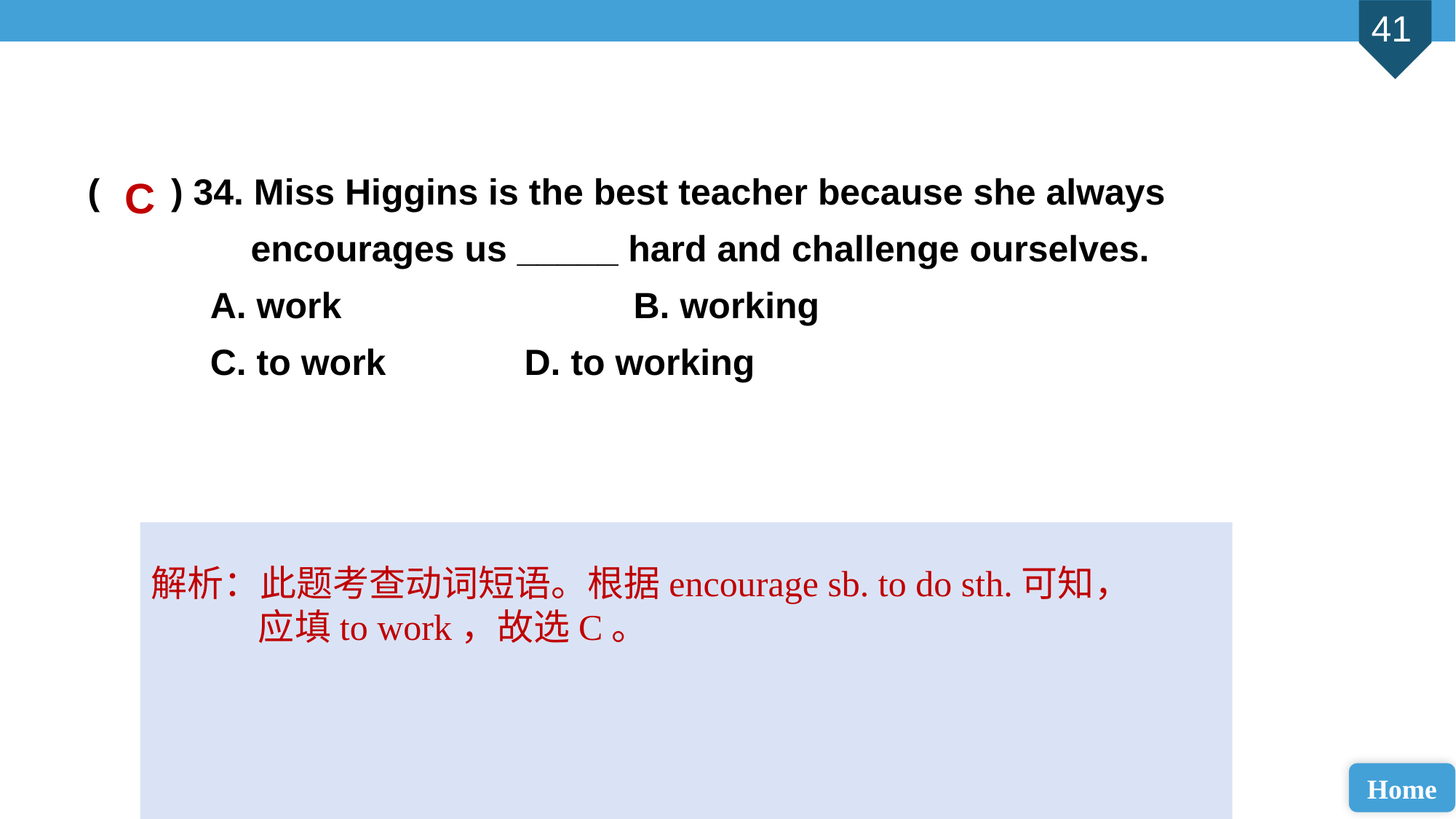

(       ) 34. Miss Higgins is the best teacher because she always
                encourages us _____ hard and challenge ourselves.
            A. work 			B. working
            C. to work 		D. to working
C

解析：此题考查动词短语。根据encourage sb. to do sth.可知，应填to work，故选C。